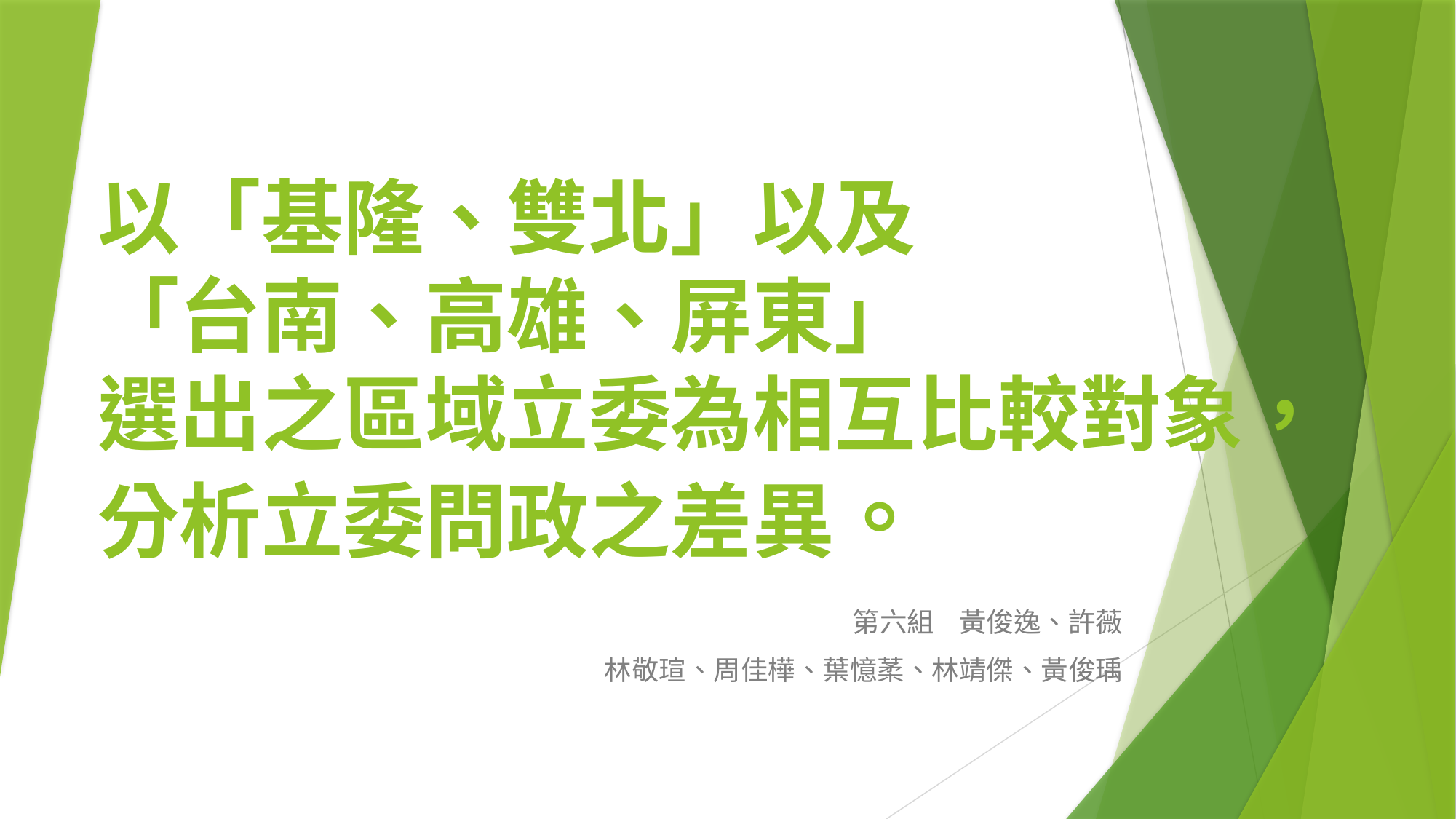

# 以「基隆、雙北」以及 「台南、高雄、屏東」 選出之區域立委為相互比較對象，分析立委問政之差異。
第六組    黃俊逸、許薇
               林敬瑄、周佳樺、葉憶葇、林靖傑、黃俊瑀